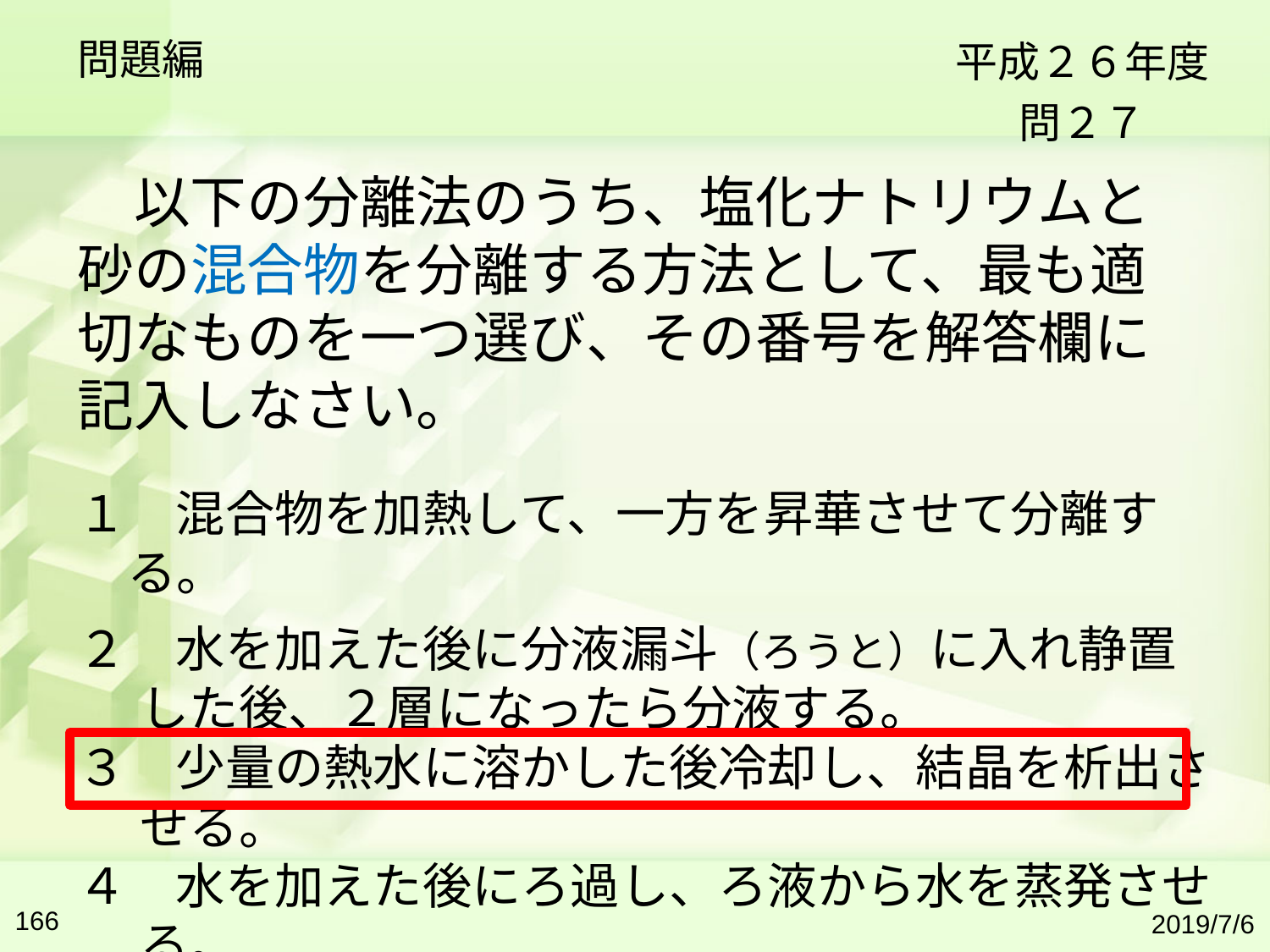

問題編
平成２６年度
問２７
　以下の分離法のうち、塩化ナトリウムと砂の混合物を分離する方法として、最も適切なものを一つ選び、その番号を解答欄に記入しなさい。
１　混合物を加熱して、一方を昇華させて分離する。
２　水を加えた後に分液漏斗（ろうと）に入れ静置した後、２層になったら分液する。
３　少量の熱水に溶かした後冷却し、結晶を析出させる。
４　水を加えた後にろ過し、ろ液から水を蒸発させる。

166
2019/7/6